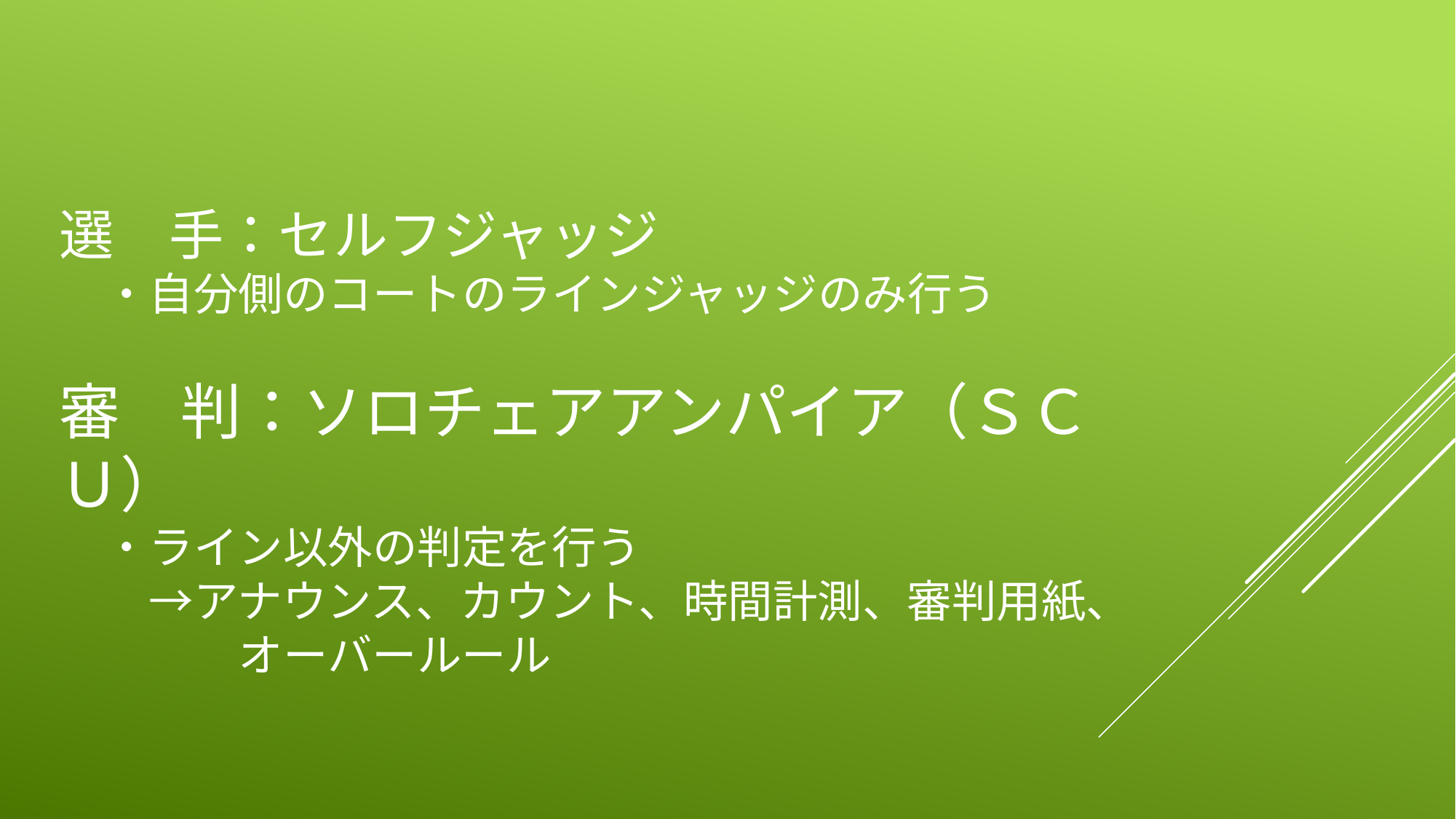

# 選　手：セルフジャッジ 　・自分側のコートのラインジャッジのみ行う 審　判：ソロチェアアンパイア（ＳＣＵ） 　・ライン以外の判定を行う 　　→アナウンス、カウント、時間計測、審判用紙、 　　　　オーバールール